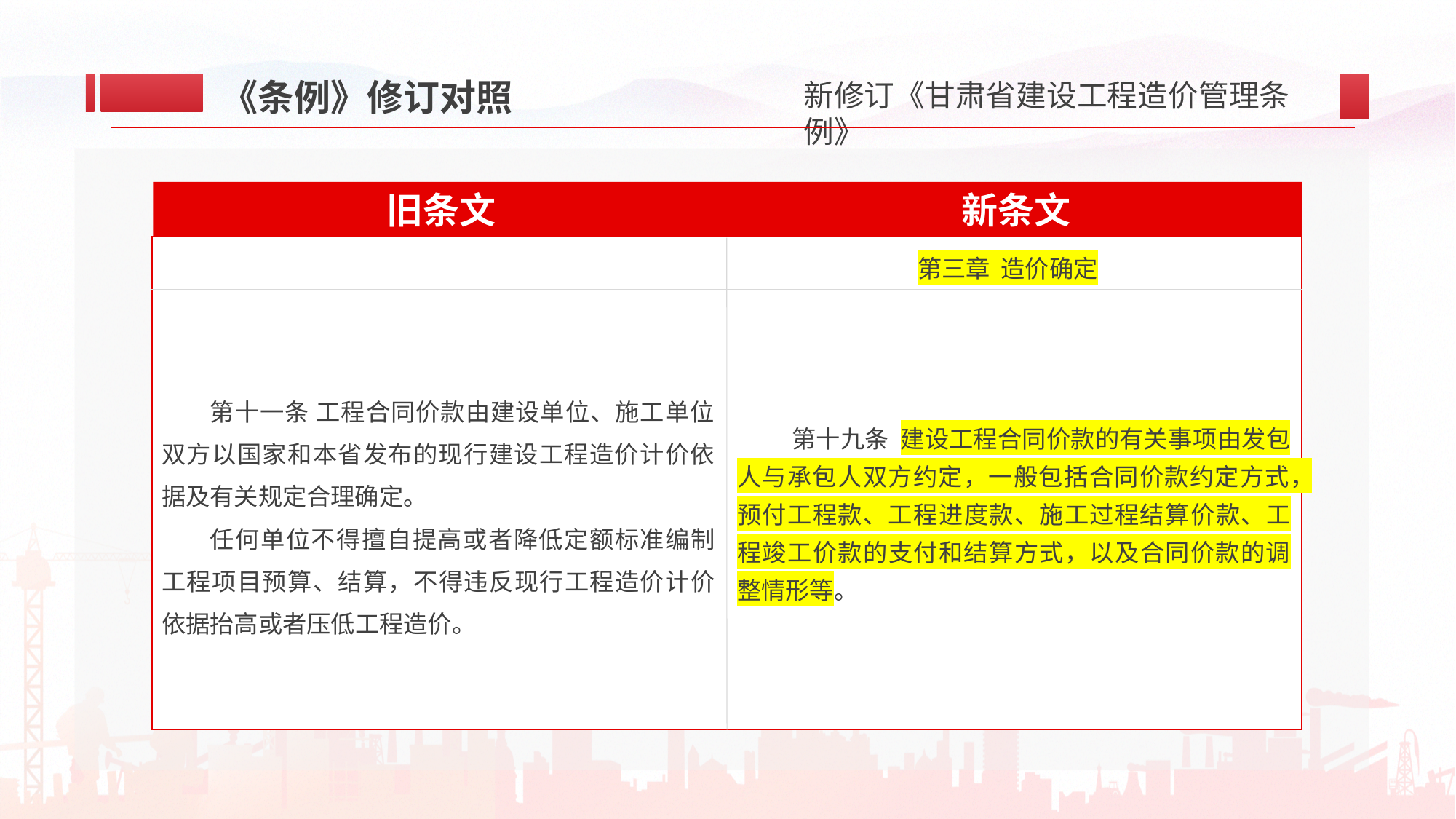

《条例》修订对照
新条文
旧条文

第十九条  建设工程合同价款的有关事项由发包人与承包人双方约定，一般包括合同价款约定方式，预付工程款、工程进度款、施工过程结算价款、工程竣工价款的支付和结算方式，以及合同价款的调整情形等。
第三章  造价确定

第十一条 工程合同价款由建设单位、施工单位双方以国家和本省发布的现行建设工程造价计价依据及有关规定合理确定。
任何单位不得擅自提高或者降低定额标准编制工程项目预算、结算，不得违反现行工程造价计价依据抬高或者压低工程造价。